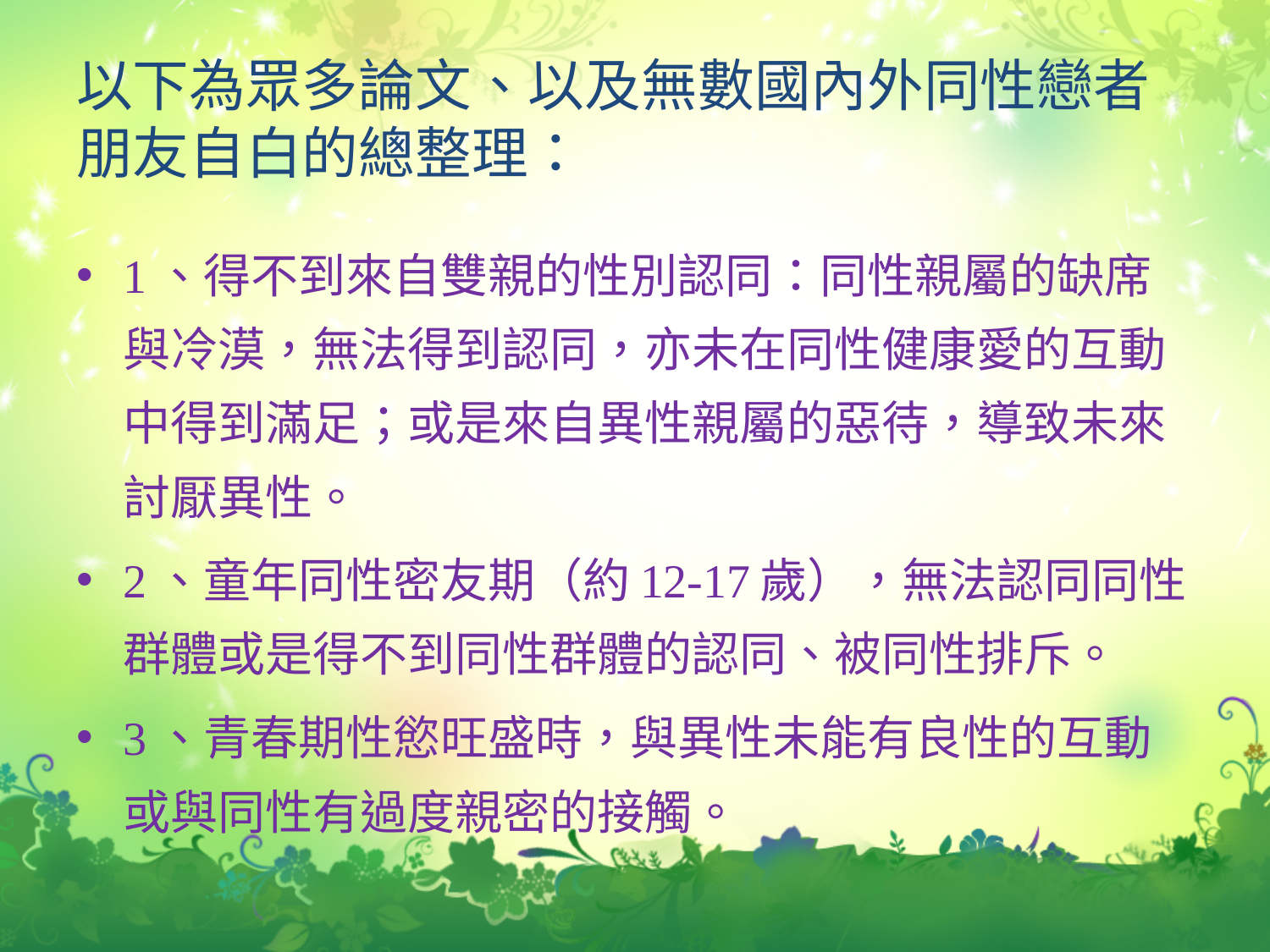

# 以下為眾多論文、以及無數國內外同性戀者朋友自白的總整理：
1、得不到來自雙親的性別認同：同性親屬的缺席與冷漠，無法得到認同，亦未在同性健康愛的互動中得到滿足；或是來自異性親屬的惡待，導致未來討厭異性。
2、童年同性密友期（約12-17歲），無法認同同性群體或是得不到同性群體的認同、被同性排斥。
3、青春期性慾旺盛時，與異性未能有良性的互動或與同性有過度親密的接觸。